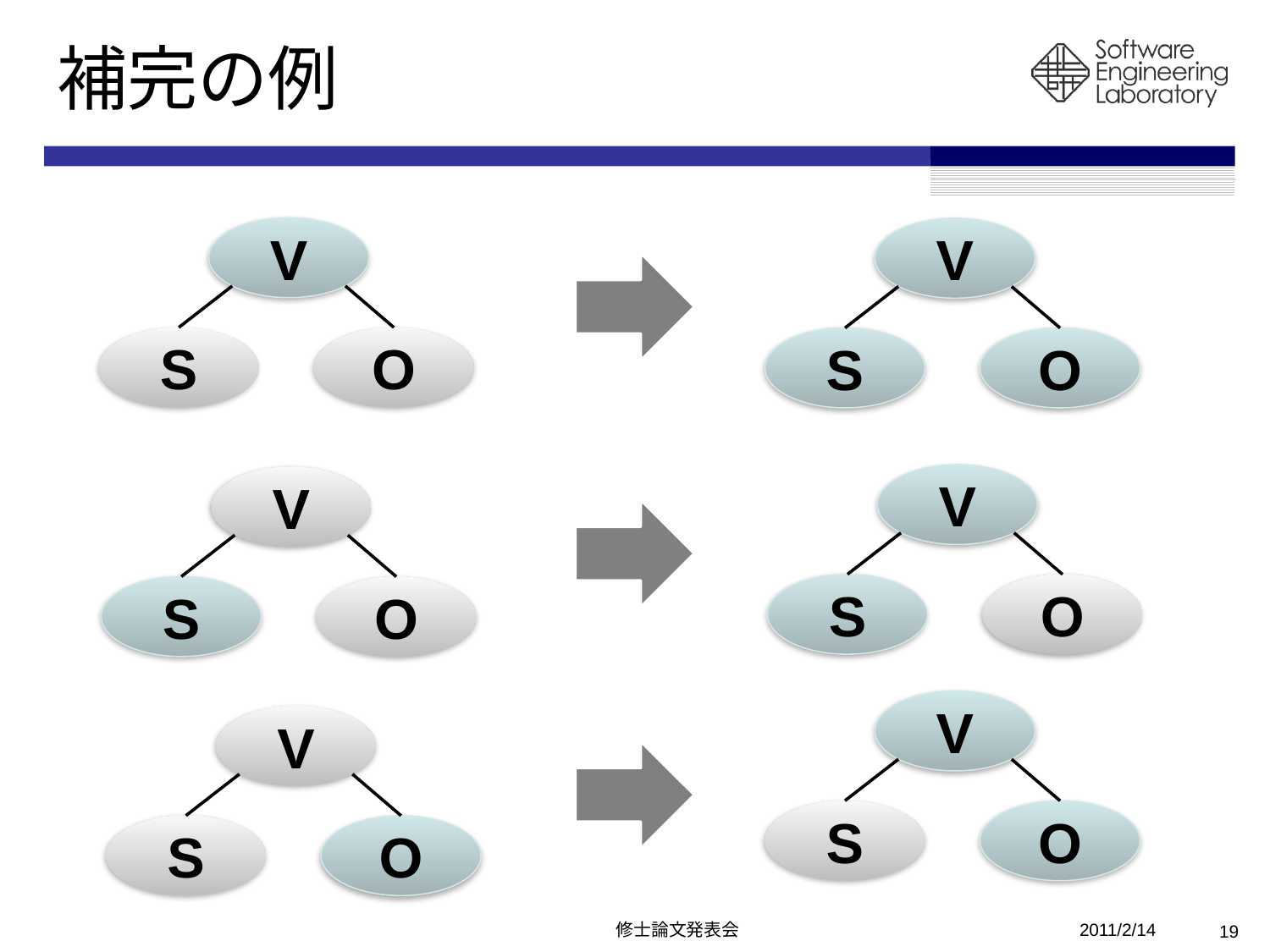

# 補完の例
V
S
O
V
S
O

V
S
O
V
S
O

V
S
O
V
S
O

修士論文発表会
2011/2/14
19